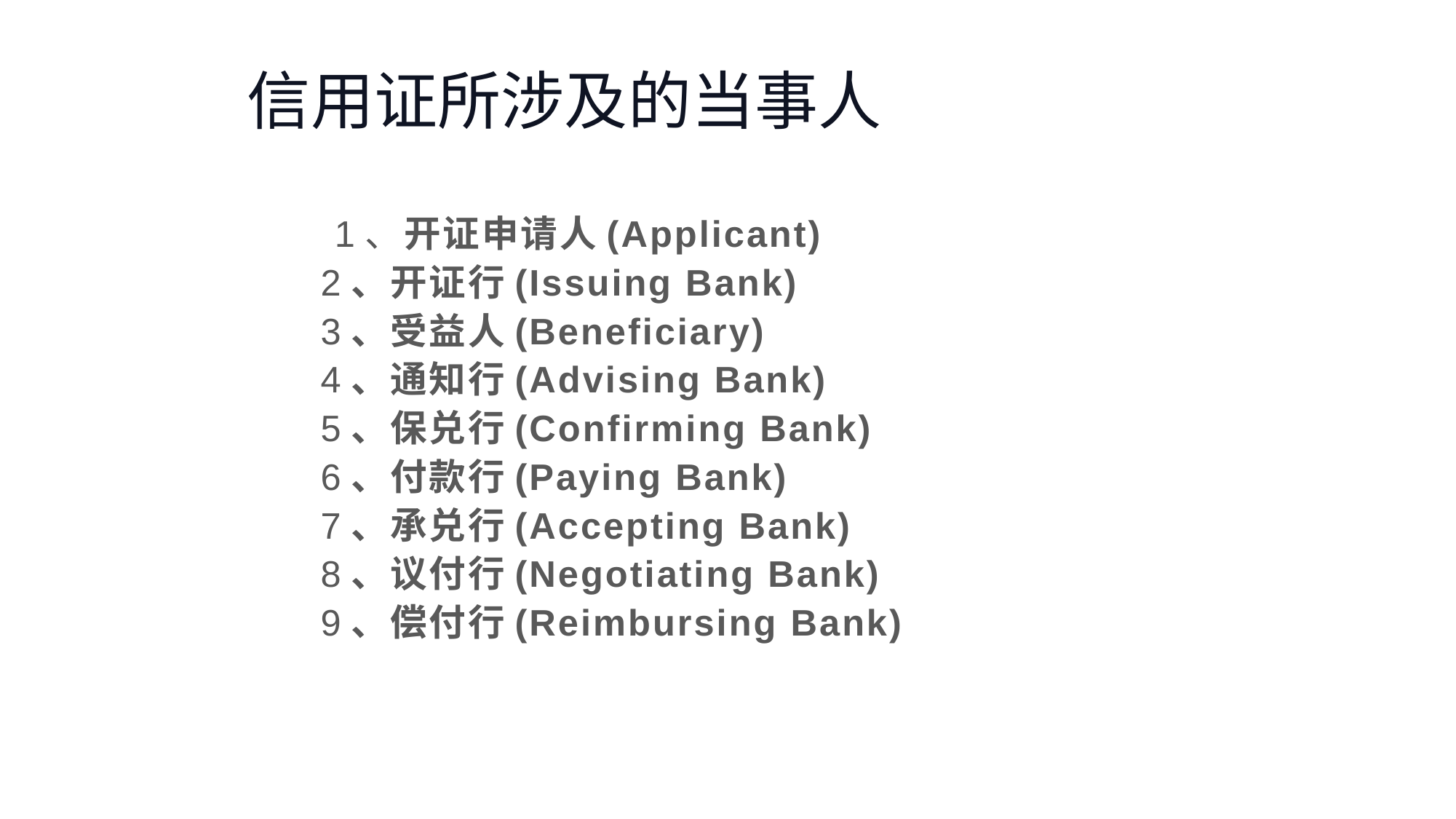

# 信用证所涉及的当事人

       1、开证申请人(Applicant)
    2、开证行(Issuing Bank)
    3、受益人(Beneficiary)
    4、通知行(Advising Bank)
    5、保兑行(Confirming Bank)
    6、付款行(Paying Bank)
    7、承兑行(Accepting Bank)
    8、议付行(Negotiating Bank)
    9、偿付行(Reimbursing Bank)

9